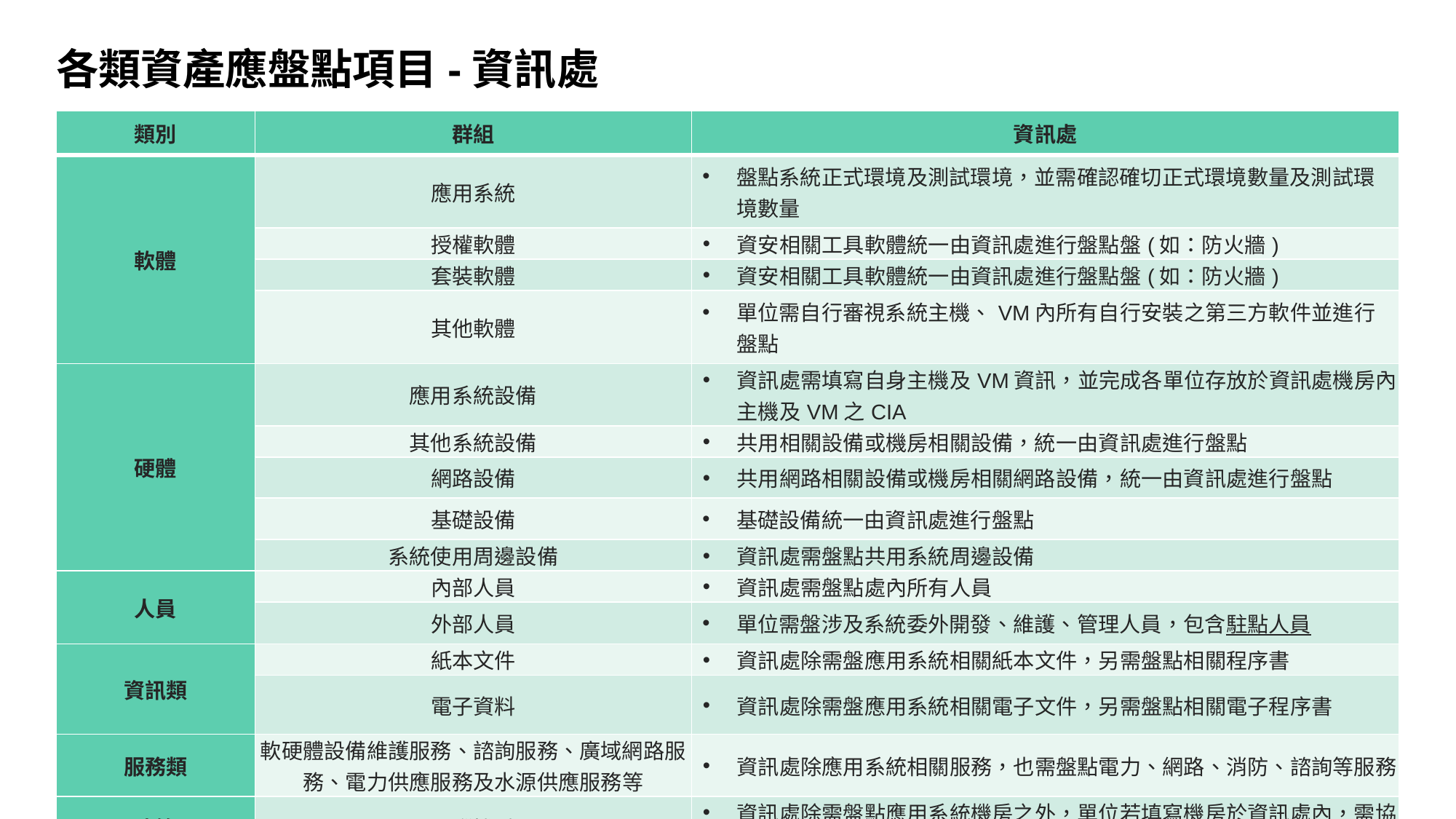

# 各類資產應盤點項目-資訊處
| 類別 | 群組 | 資訊處 |
| --- | --- | --- |
| 軟體 | 應用系統 | 盤點系統正式環境及測試環境，並需確認確切正式環境數量及測試環境數量 |
|  | 授權軟體 | 資安相關工具軟體統一由資訊處進行盤點盤(如：防火牆) |
|  | 套裝軟體 | 資安相關工具軟體統一由資訊處進行盤點盤(如：防火牆) |
|  | 其他軟體 | 單位需自行審視系統主機、VM內所有自行安裝之第三方軟件並進行盤點 |
| 硬體 | 應用系統設備 | 資訊處需填寫自身主機及VM資訊，並完成各單位存放於資訊處機房內主機及VM之CIA |
|  | 其他系統設備 | 共用相關設備或機房相關設備，統一由資訊處進行盤點 |
|  | 網路設備 | 共用網路相關設備或機房相關網路設備，統一由資訊處進行盤點 |
|  | 基礎設備 | 基礎設備統一由資訊處進行盤點 |
|  | 系統使用周邊設備 | 資訊處需盤點共用系統周邊設備 |
| 人員 | 內部人員 | 資訊處需盤點處內所有人員 |
|  | 外部人員 | 單位需盤涉及系統委外開發、維護、管理人員，包含駐點人員 |
| 資訊類 | 紙本文件 | 資訊處除需盤應用系統相關紙本文件，另需盤點相關程序書 |
|  | 電子資料 | 資訊處除需盤應用系統相關電子文件，另需盤點相關電子程序書 |
| 服務類 | 軟硬體設備維護服務、諮詢服務、廣域網路服務、電力供應服務及水源供應服務等 | 資訊處除應用系統相關服務，也需盤點電力、網路、消防、諮詢等服務 |
| 建築 | 電腦機房 | 資訊處除需盤點應用系統機房之外，單位若填寫機房於資訊處內，需協助完成該項CIA |